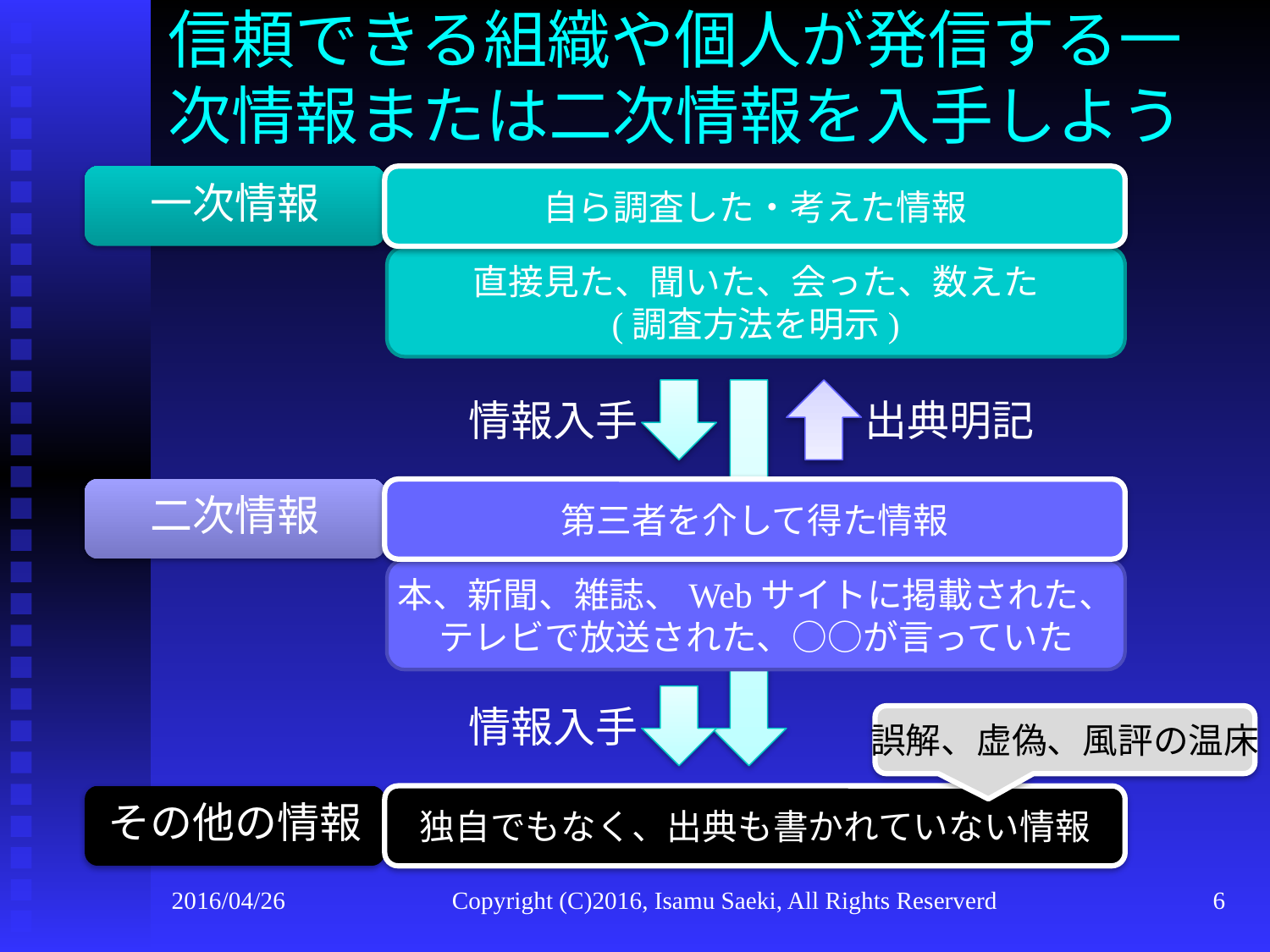

# 信頼できる組織や個人が発信する一次情報または二次情報を入手しよう
一次情報
自ら調査した・考えた情報
直接見た、聞いた、会った、数えた
(調査方法を明示)

情報入手
出典明記
二次情報
第三者を介して得た情報
本、新聞、雑誌、Webサイトに掲載された、
テレビで放送された、○○が言っていた

情報入手
誤解、虚偽、風評の温床
独自でもなく、出典も書かれていない情報
その他の情報
2016/04/26
Copyright (C)2016, Isamu Saeki, All Rights Reserverd
6